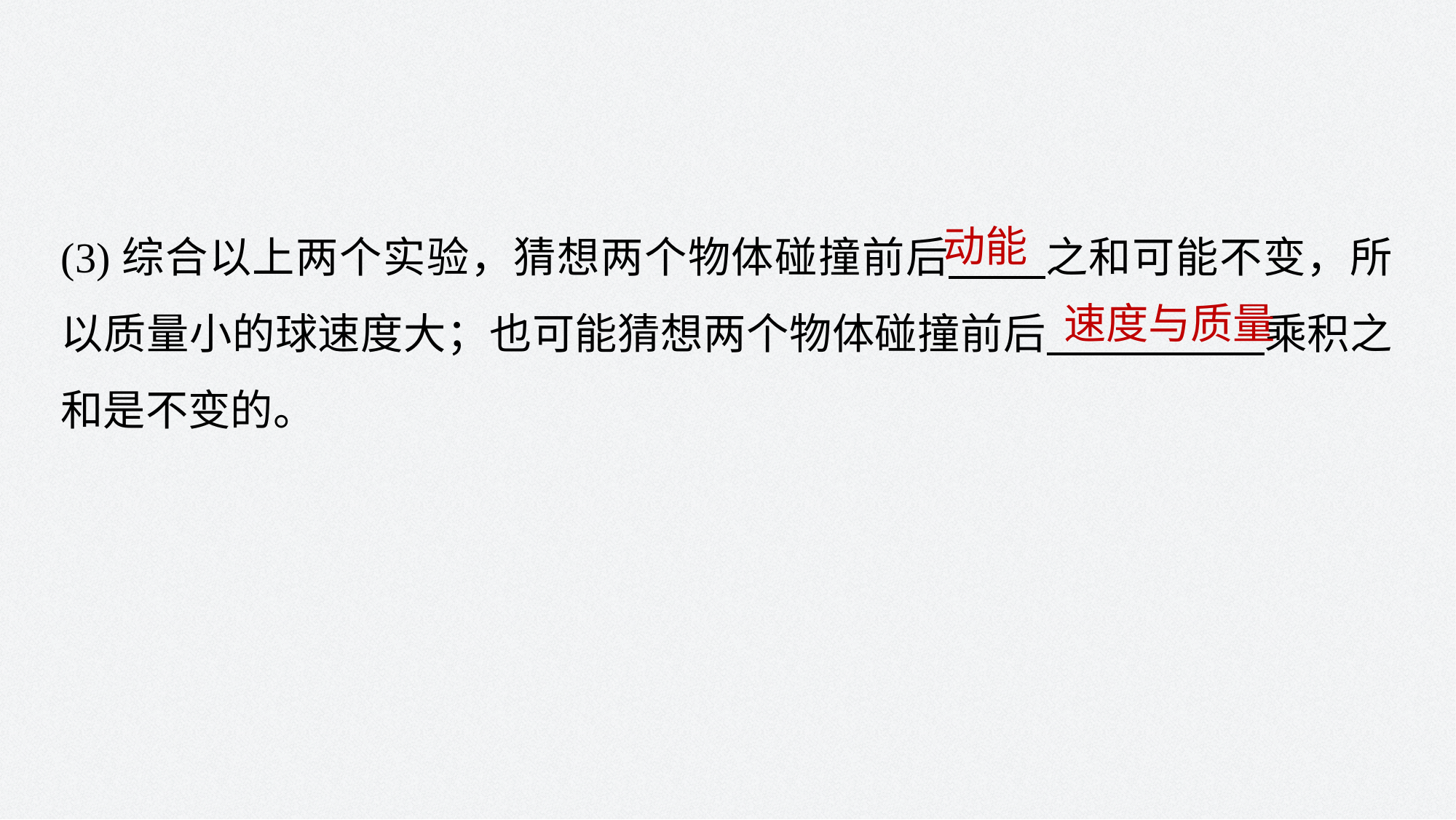

(3)综合以上两个实验，猜想两个物体碰撞前后         之和可能不变，所以质量小的球速度大；也可能猜想两个物体碰撞前后                      乘积之和是不变的。
动能
速度与质量